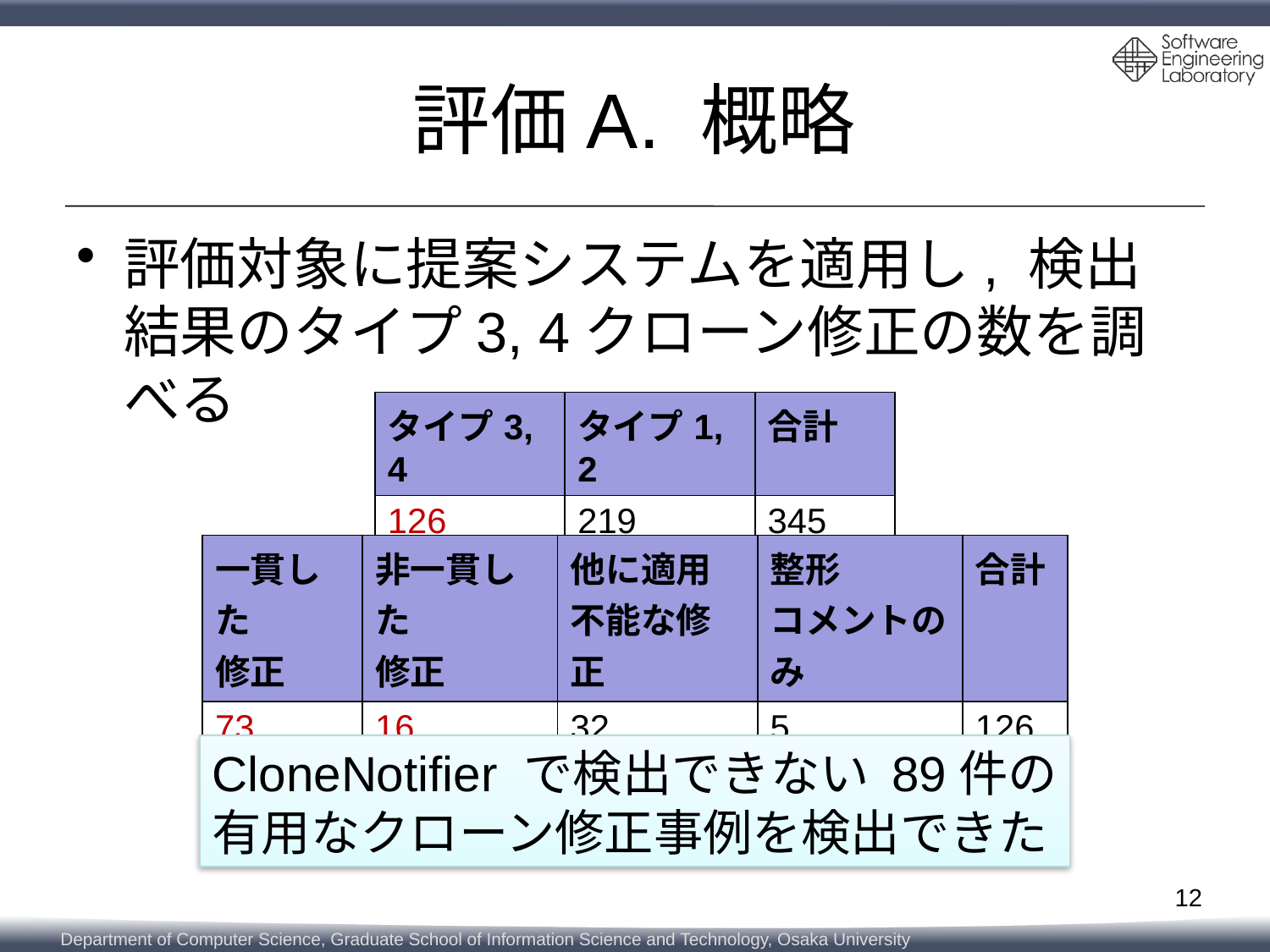

# 評価A. 概略
評価対象に提案システムを適用し, 検出結果のタイプ3, 4クローン修正の数を調べる
| タイプ3, 4 | タイプ1, 2 | 合計 |
| --- | --- | --- |
| 126 | 219 | 345 |
| 一貫した 修正 | 非一貫した 修正 | 他に適用 不能な修正 | 整形 コメントのみ | 合計 |
| --- | --- | --- | --- | --- |
| 73 | 16 | 32 | 5 | 126 |
CloneNotifier で検出できない 89件の
有用なクローン修正事例を検出できた
12